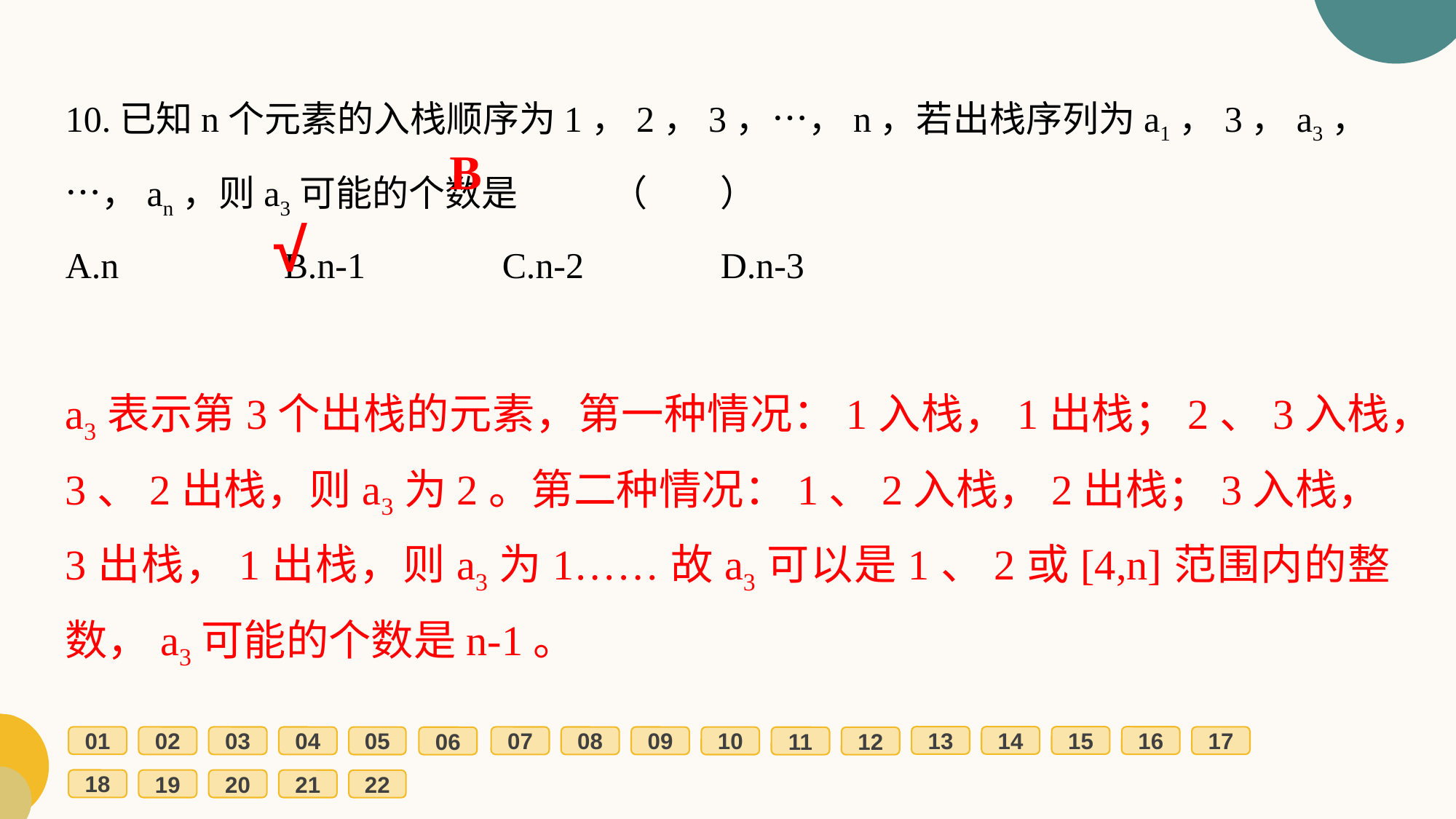

10.已知n个元素的入栈顺序为1，2，3，…，n，若出栈序列为a1，3，a3，…，an，则a3可能的个数是	（　　）
A.n		B.n-1		C.n-2		D.n-3
B
√
a3表示第3个出栈的元素，第一种情况：1入栈，1出栈；2、3入栈，3、2出栈，则a3为2。第二种情况：1、2入栈，2出栈；3入栈，3出栈，1出栈，则a3为1……故a3可以是1、2或[4,n]范围内的整数，a3可能的个数是n-1。